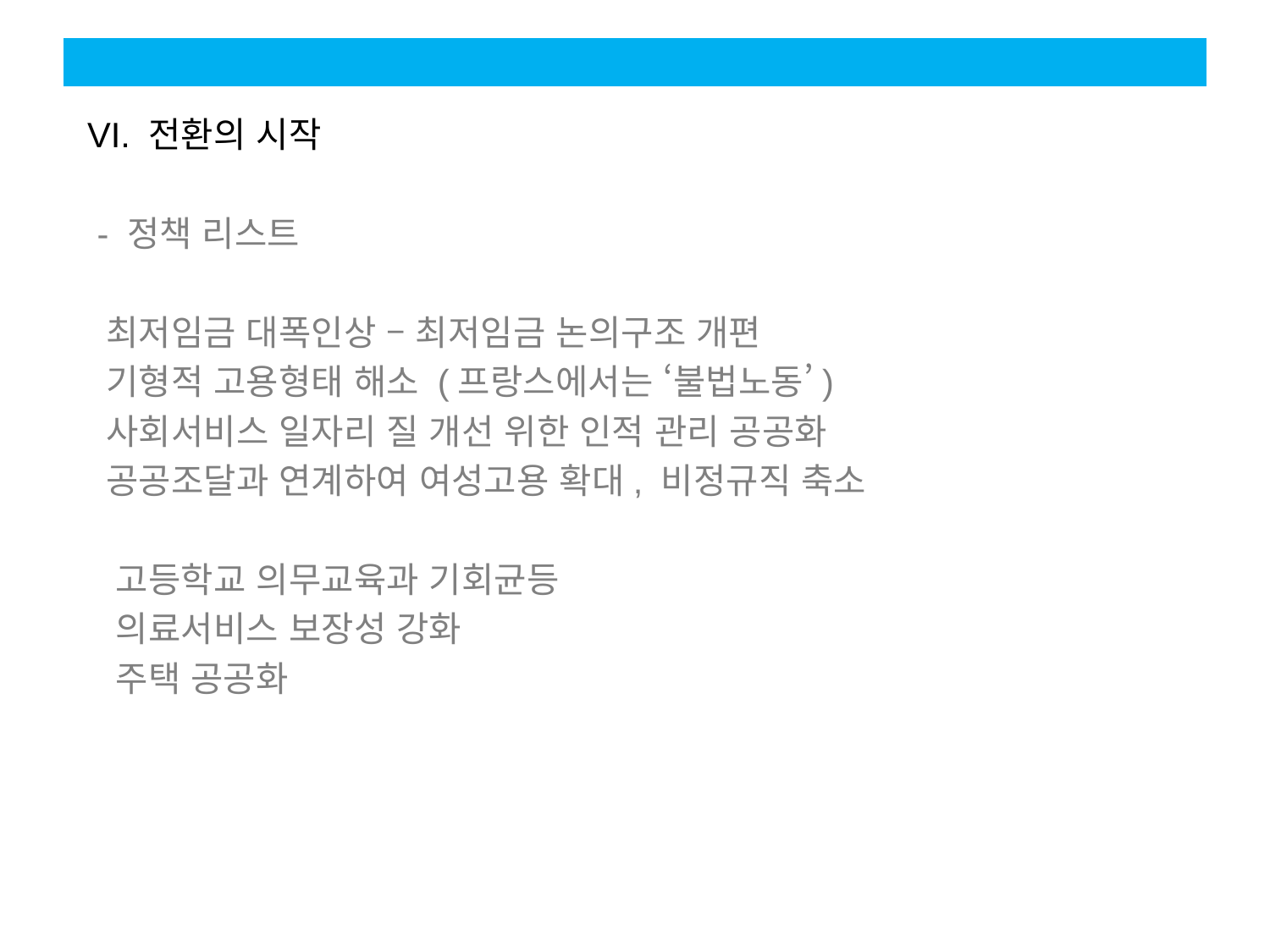

#
 VI. 전환의 시작

  - 정책 리스트

  최저임금 대폭인상 – 최저임금 논의구조 개편
  기형적 고용형태 해소 (프랑스에서는 ‘불법노동’)
  사회서비스 일자리 질 개선 위한 인적 관리 공공화
  공공조달과 연계하여 여성고용 확대, 비정규직 축소

   고등학교 의무교육과 기회균등
   의료서비스 보장성 강화
   주택 공공화